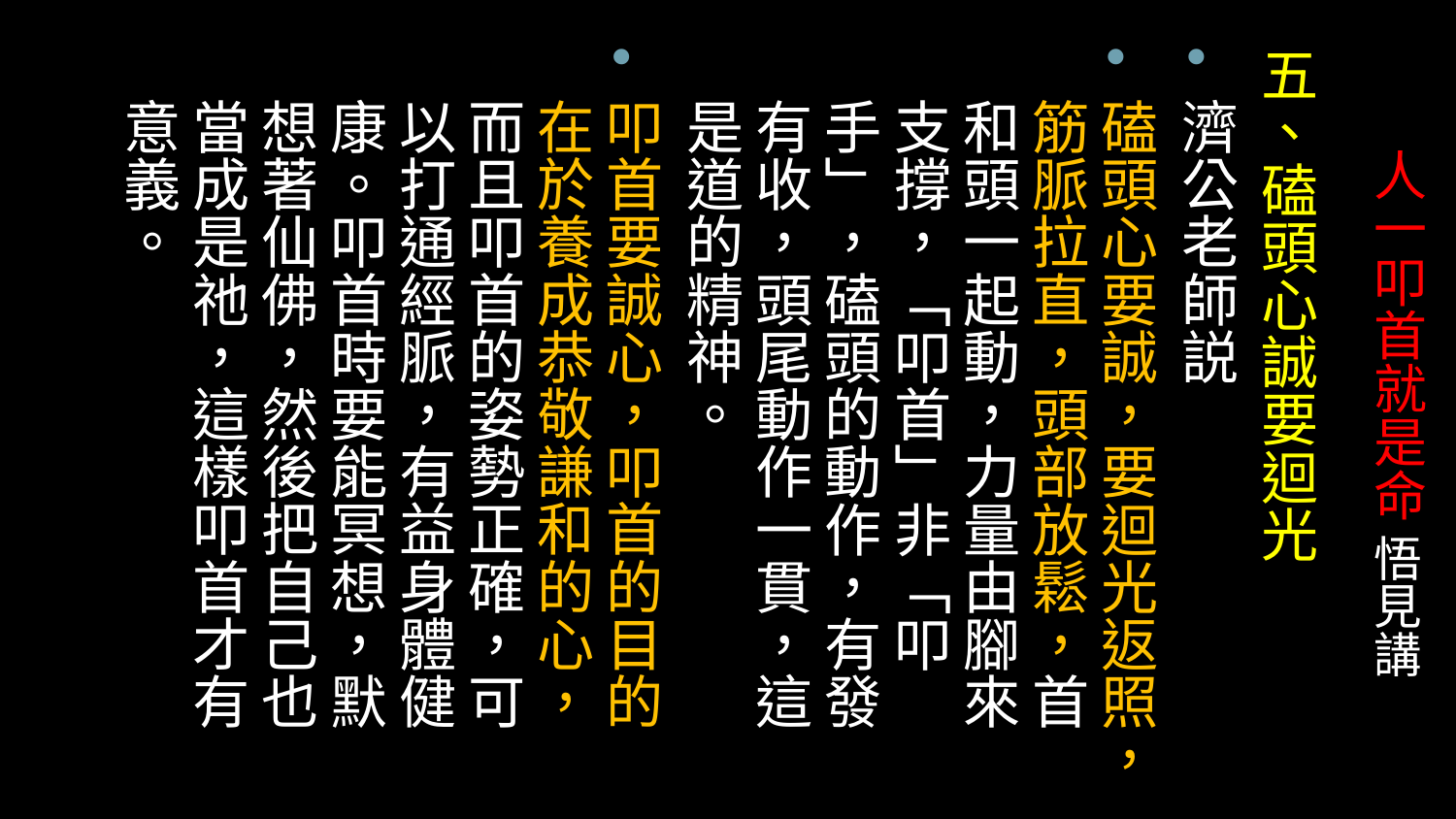

五、磕頭心誠要迴光
濟公老師説
磕頭心要誠，要迴光返照，筋脈拉直，頭部放鬆，首和頭一起動，力量由腳來支撐，「叩首」非「叩手」，磕頭的動作，有發有收，頭尾動作一貫，這是道的精神。
叩首要誠心，叩首的目的在於養成恭敬謙和的心，而且叩首的姿勢正確，可以打通經脈，有益身體健康。叩首時要能冥想，默想著仙佛，然後把自己也當成是祂，這樣叩首才有意義。

# 人一叩首就是命 悟見講